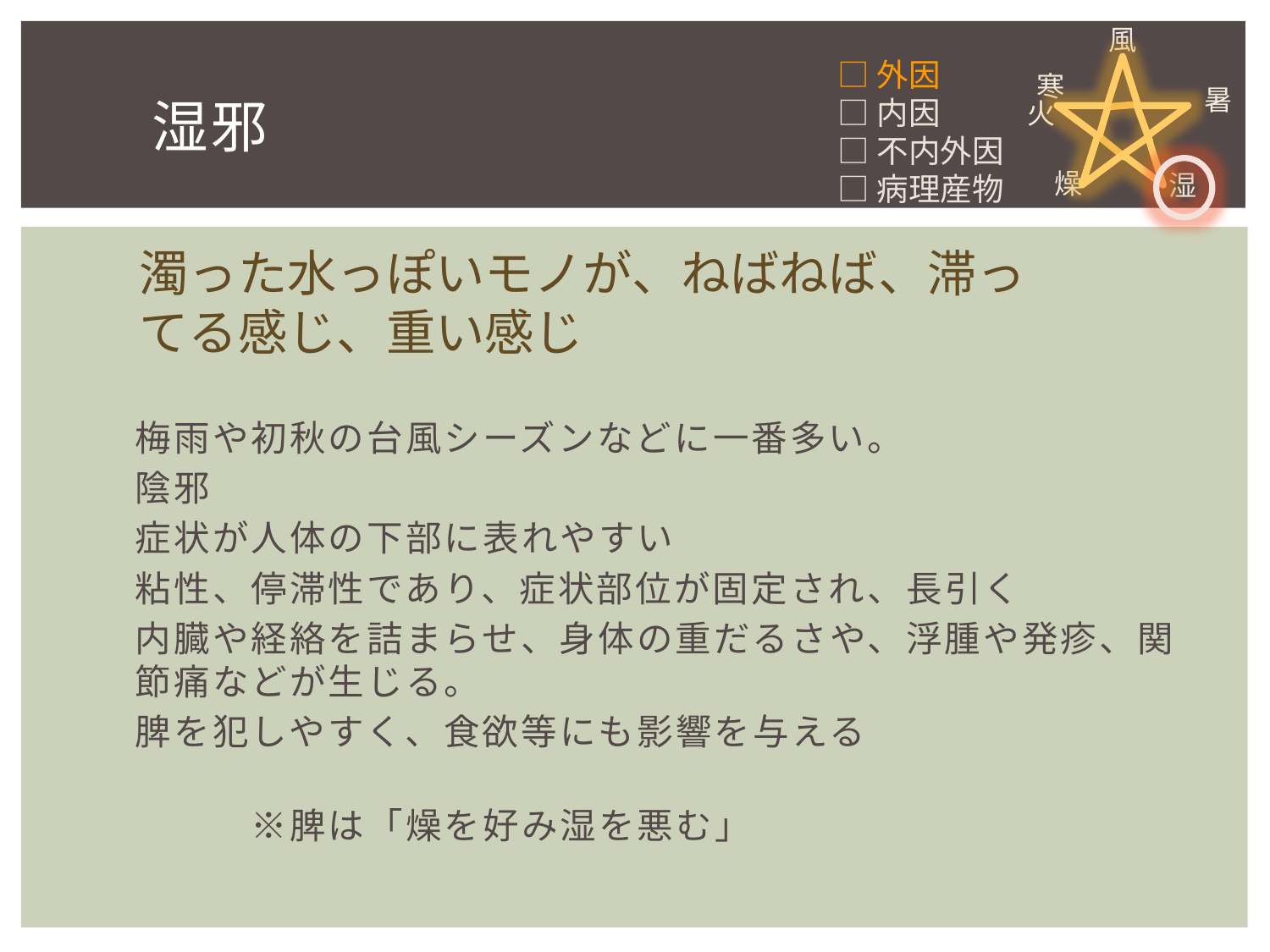

風

寒
暑
火
燥
湿
□外因
□内因
□不内外因
□病理産物
# 湿邪

濁った水っぽいモノが、ねばねば、滞ってる感じ、重い感じ
梅雨や初秋の台風シーズンなどに一番多い。
陰邪
症状が人体の下部に表れやすい
粘性、停滞性であり、症状部位が固定され、長引く
内臓や経絡を詰まらせ、身体の重だるさや、浮腫や発疹、関節痛などが生じる。
脾を犯しやすく、食欲等にも影響を与える
　　　　　　　　　　　　　　　　　　　　　　　　　　　　　　※脾は「燥を好み湿を悪む」